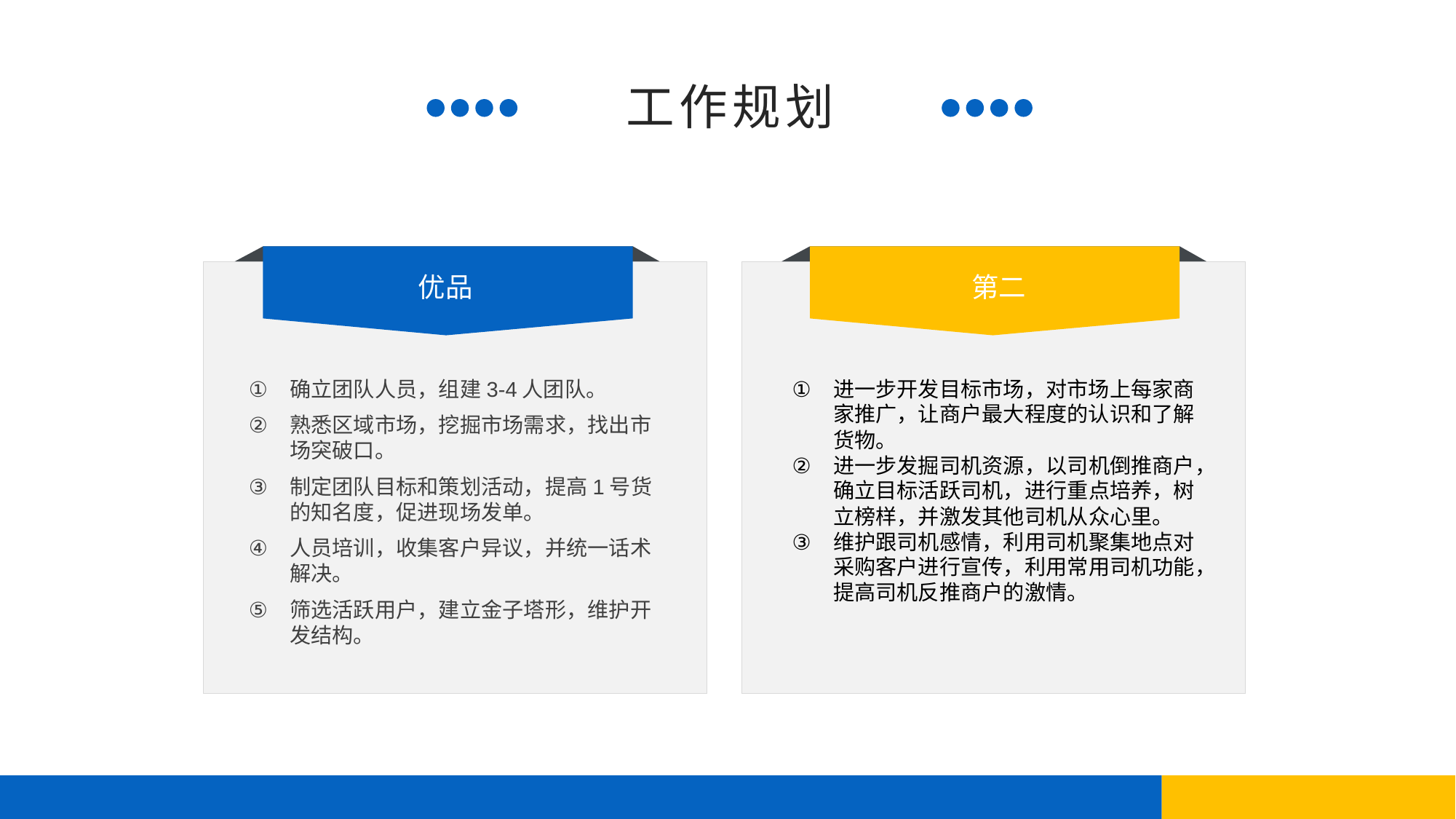

工作规划

优品
确立团队人员，组建3-4人团队。
熟悉区域市场，挖掘市场需求，找出市场突破口。
制定团队目标和策划活动，提高1号货的知名度，促进现场发单。
人员培训，收集客户异议，并统一话术解决。
筛选活跃用户，建立金子塔形，维护开发结构。

第二
进一步开发目标市场，对市场上每家商家推广，让商户最大程度的认识和了解货物。
进一步发掘司机资源，以司机倒推商户，确立目标活跃司机，进行重点培养，树立榜样，并激发其他司机从众心里。
维护跟司机感情，利用司机聚集地点对采购客户进行宣传，利用常用司机功能，提高司机反推商户的激情。